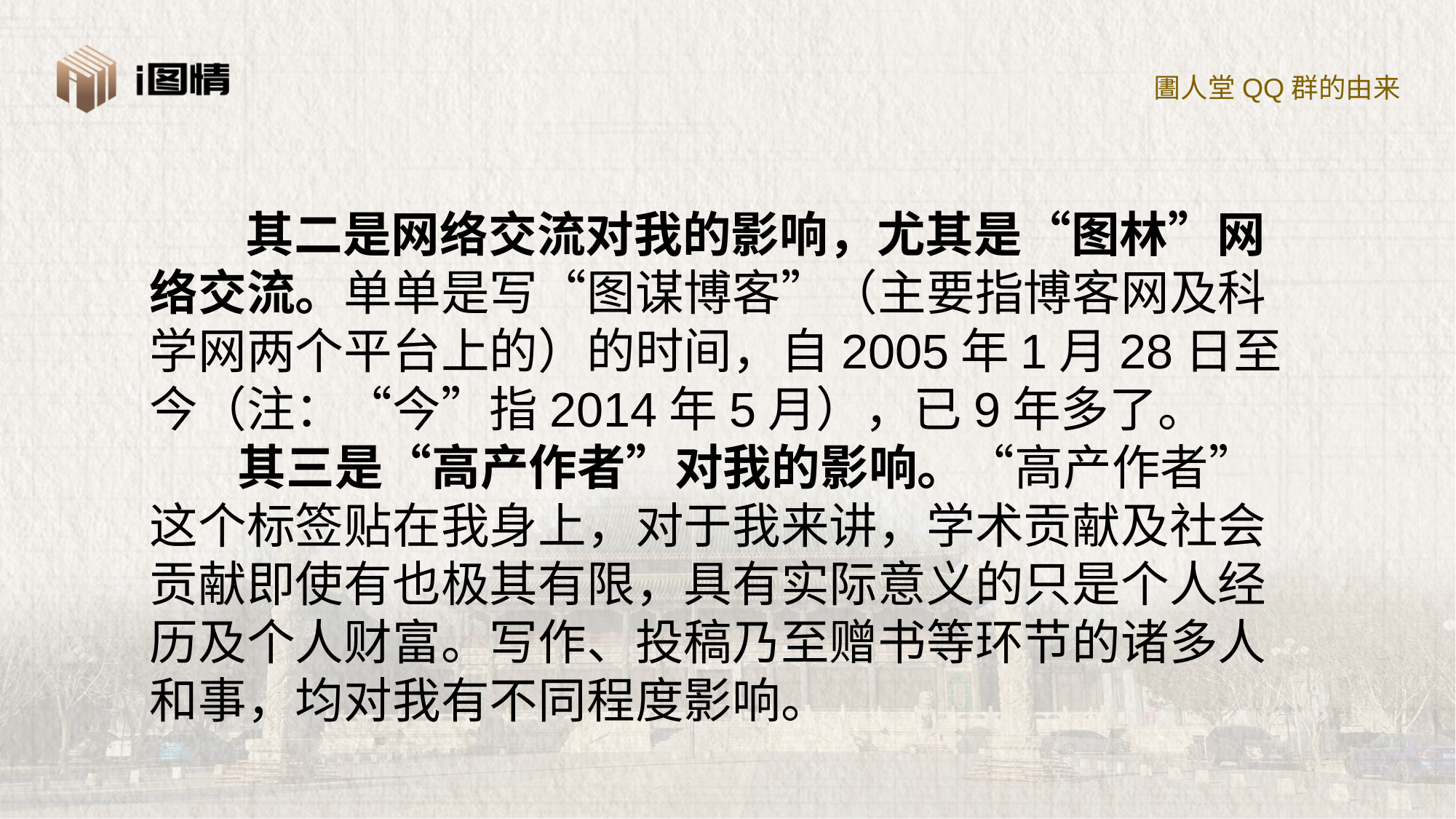

圕人堂QQ群的由来

             其二是网络交流对我的影响，尤其是“图林”网络交流。单单是写“图谋博客”（主要指博客网及科学网两个平台上的）的时间，自2005年1月28日至今（注：“今”指2014年5月），已9年多了。
       其三是“高产作者”对我的影响。“高产作者”这个标签贴在我身上，对于我来讲，学术贡献及社会贡献即使有也极其有限，具有实际意义的只是个人经历及个人财富。写作、投稿乃至赠书等环节的诸多人和事，均对我有不同程度影响。
6